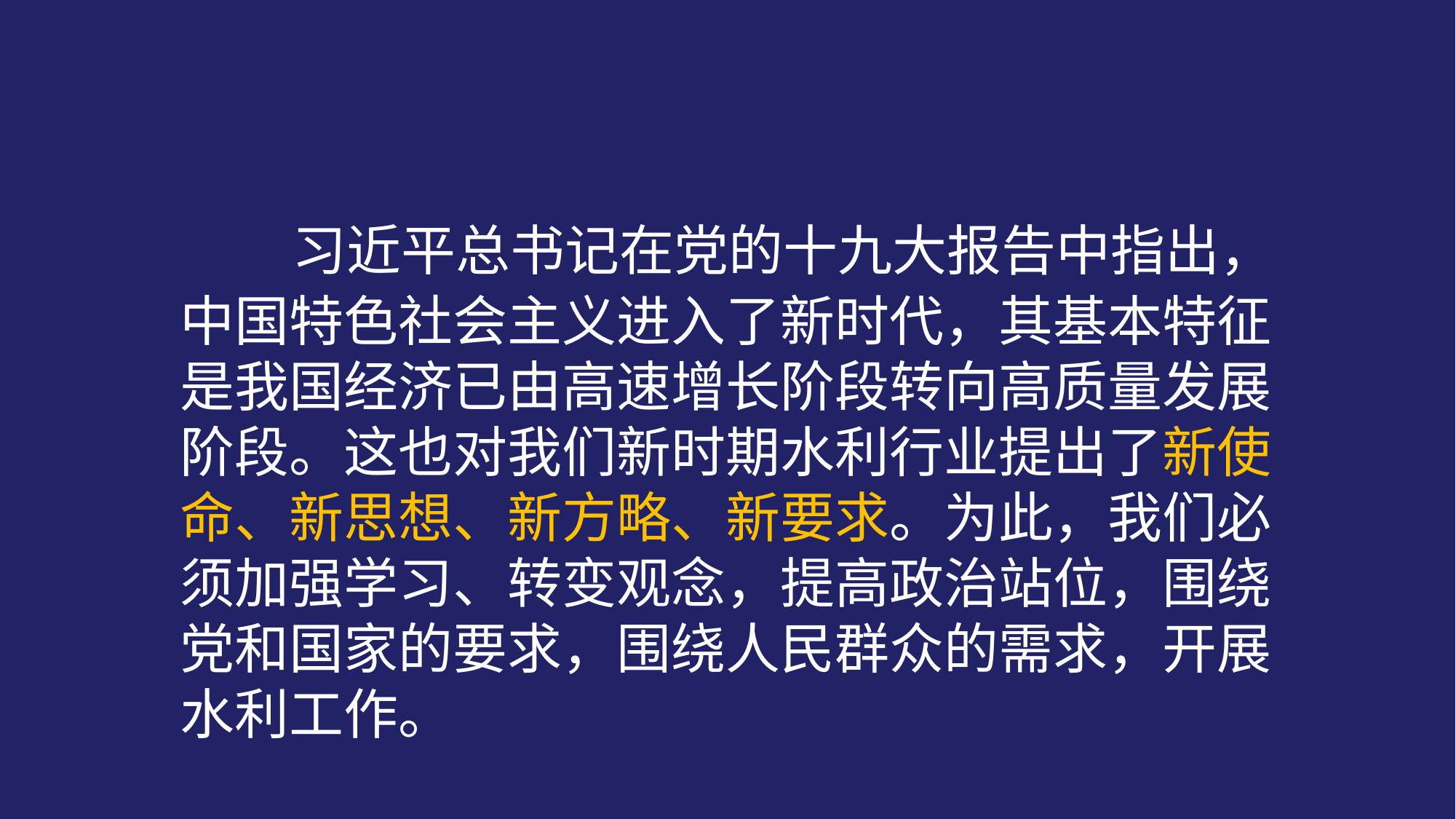

习近平总书记在党的十九大报告中指出，中国特色社会主义进入了新时代，其基本特征是我国经济已由高速增长阶段转向高质量发展阶段。这也对我们新时期水利行业提出了新使命、新思想、新方略、新要求。为此，我们必须加强学习、转变观念，提高政治站位，围绕党和国家的要求，围绕人民群众的需求，开展水利工作。